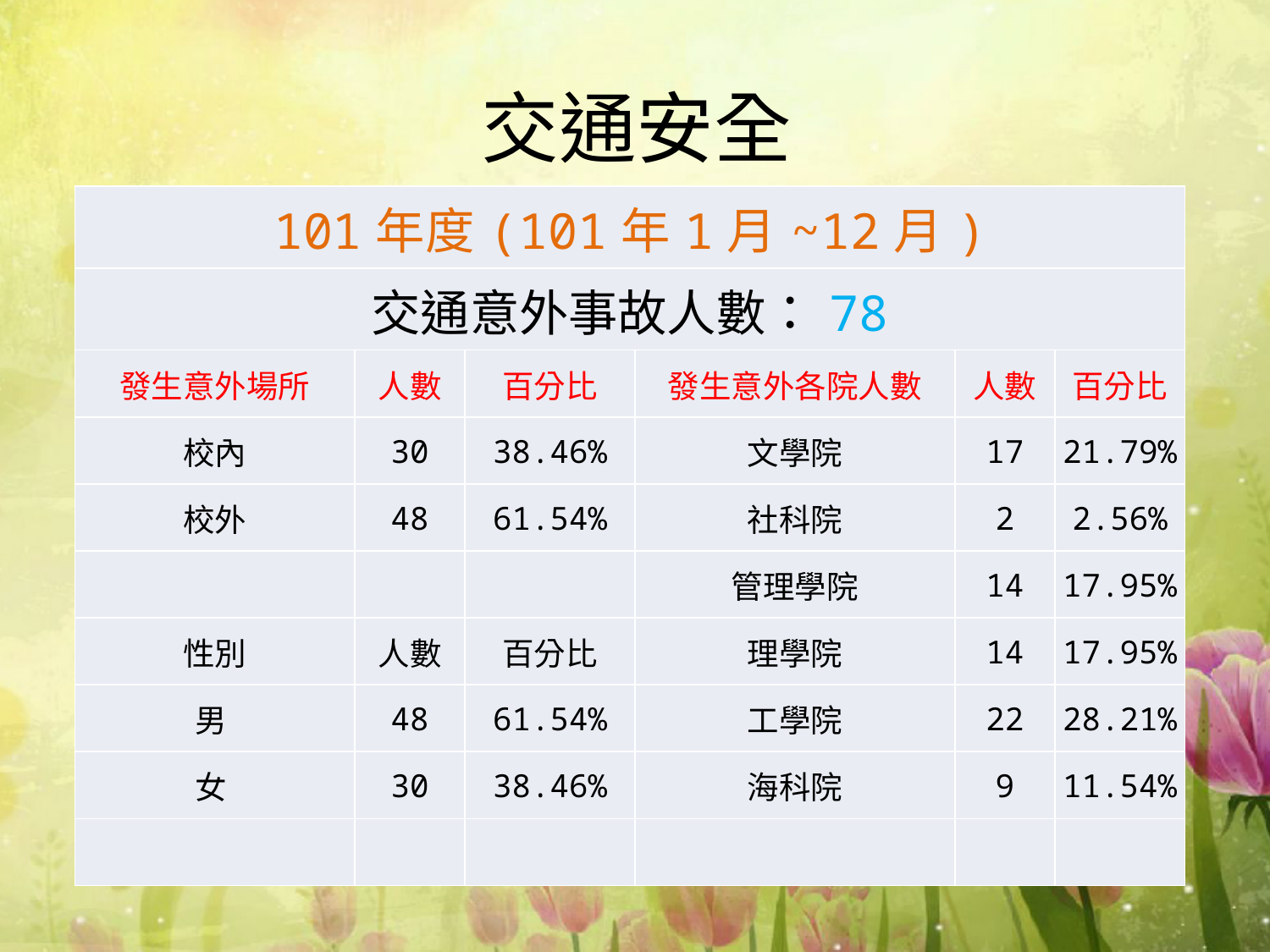

# 交通安全
| 101年度(101年1月~12月) |  |  |  |  |  |
| --- | --- | --- | --- | --- | --- |
| 交通意外事故人數：78 |  |  |  |  |  |
| 發生意外場所 | 人數 | 百分比 | 發生意外各院人數 | 人數 | 百分比 |
| 校內 | 30 | 38.46% | 文學院 | 17 | 21.79% |
| 校外 | 48 | 61.54% | 社科院 | 2 | 2.56% |
|  |  |  | 管理學院 | 14 | 17.95% |
| 性別 | 人數 | 百分比 | 理學院 | 14 | 17.95% |
| 男 | 48 | 61.54% | 工學院 | 22 | 28.21% |
| 女 | 30 | 38.46% | 海科院 | 9 | 11.54% |
|  |  |  |  |  |  |